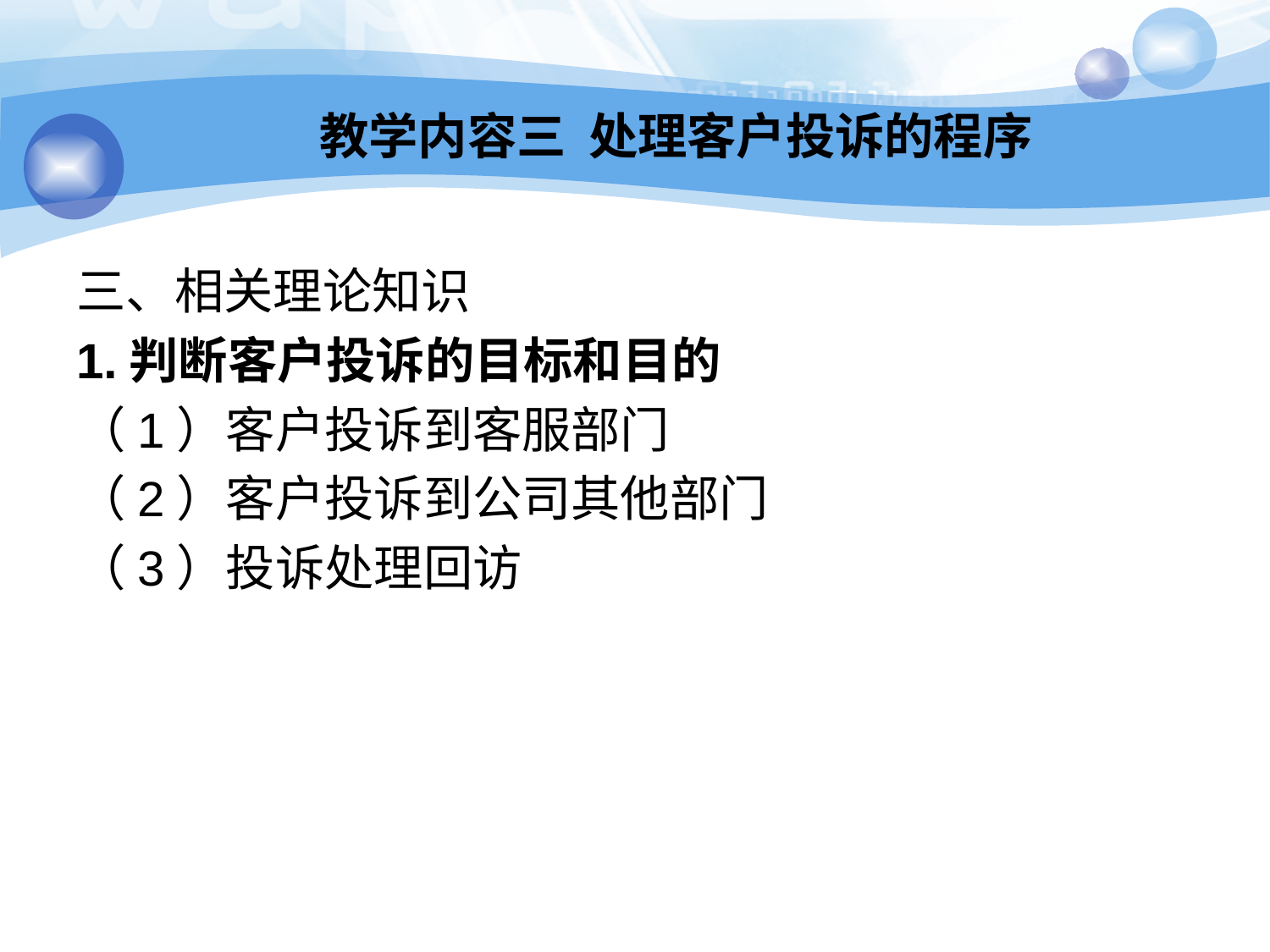

教学内容三  处理客户投诉的程序
三、相关理论知识
1.判断客户投诉的目标和目的
（1）客户投诉到客服部门
（2）客户投诉到公司其他部门
（3）投诉处理回访